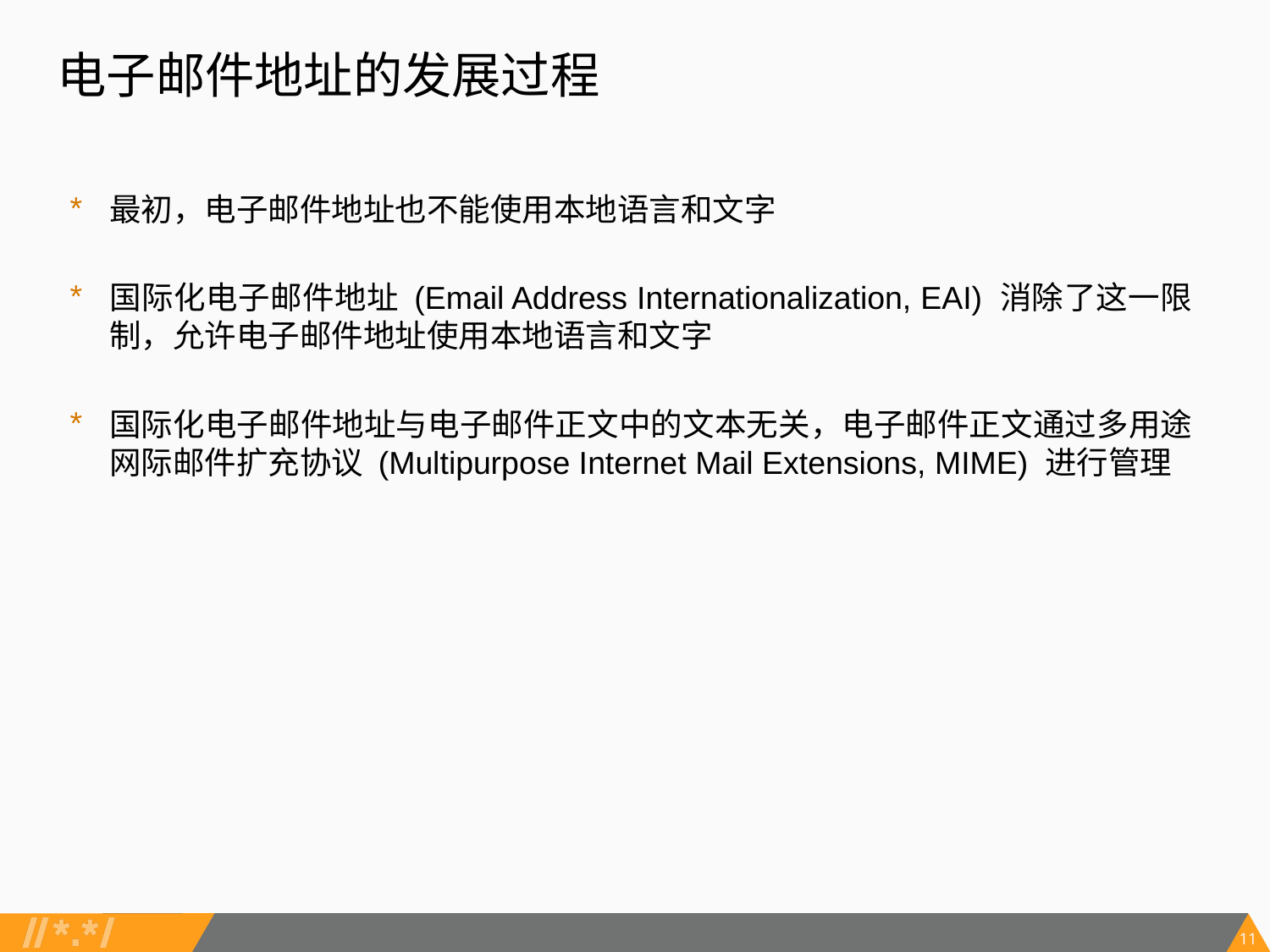

电子邮件地址的发展过程
最初，电子邮件地址也不能使用本地语言和文字

国际化电子邮件地址 (Email Address Internationalization, EAI) 消除了这一限制，允许电子邮件地址使用本地语言和文字

国际化电子邮件地址与电子邮件正文中的文本无关，电子邮件正文通过多用途网际邮件扩充协议 (Multipurpose Internet Mail Extensions, MIME) 进行管理